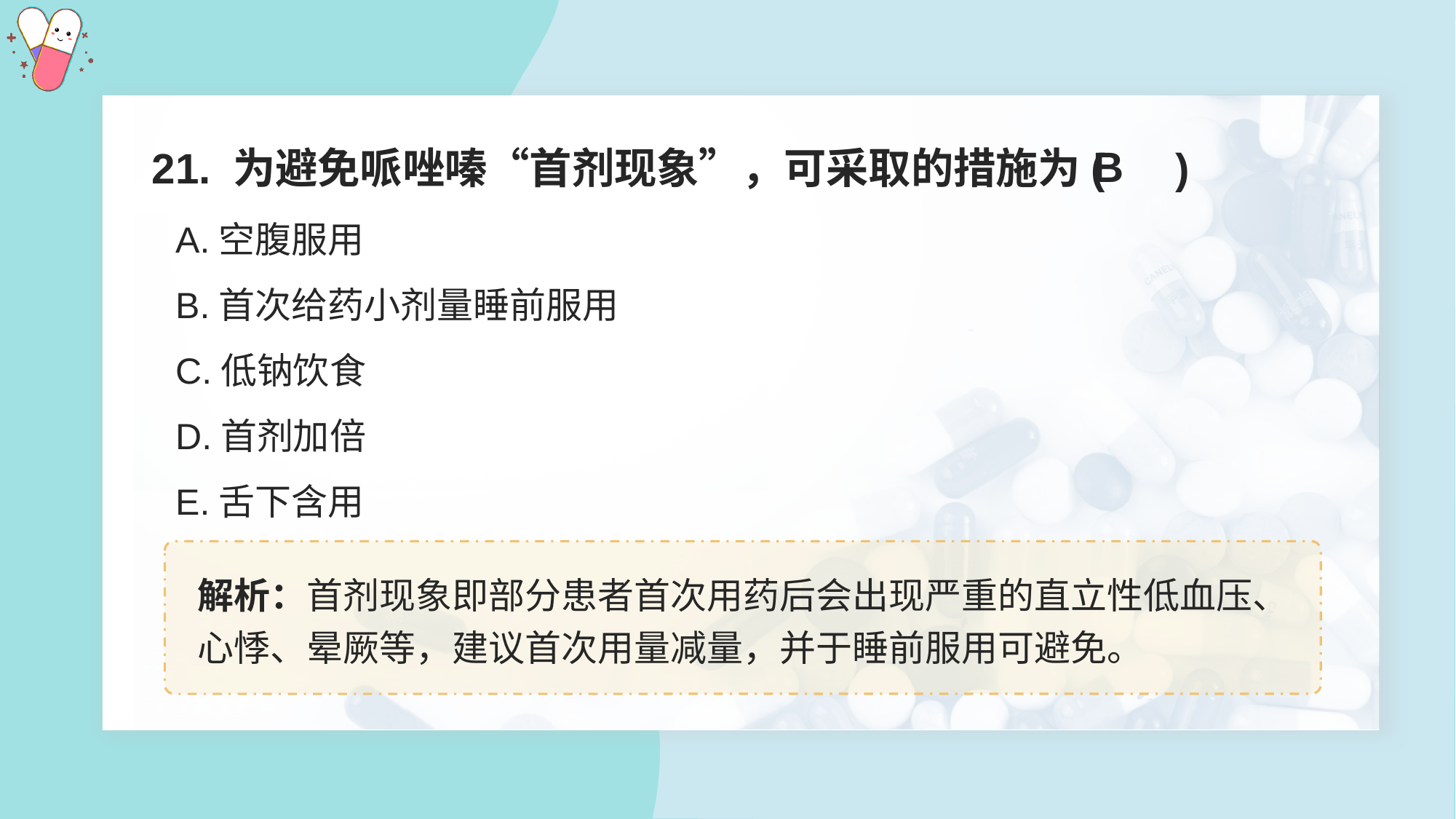

21. 为避免哌唑嗪“首剂现象”，可采取的措施为(      )
B
A.空腹服用
B.首次给药小剂量睡前服用
C.低钠饮食
D.首剂加倍
E.舌下含用

解析：首剂现象即部分患者首次用药后会出现严重的直立性低血压、心悸、晕厥等，建议首次用量减量，并于睡前服用可避免。